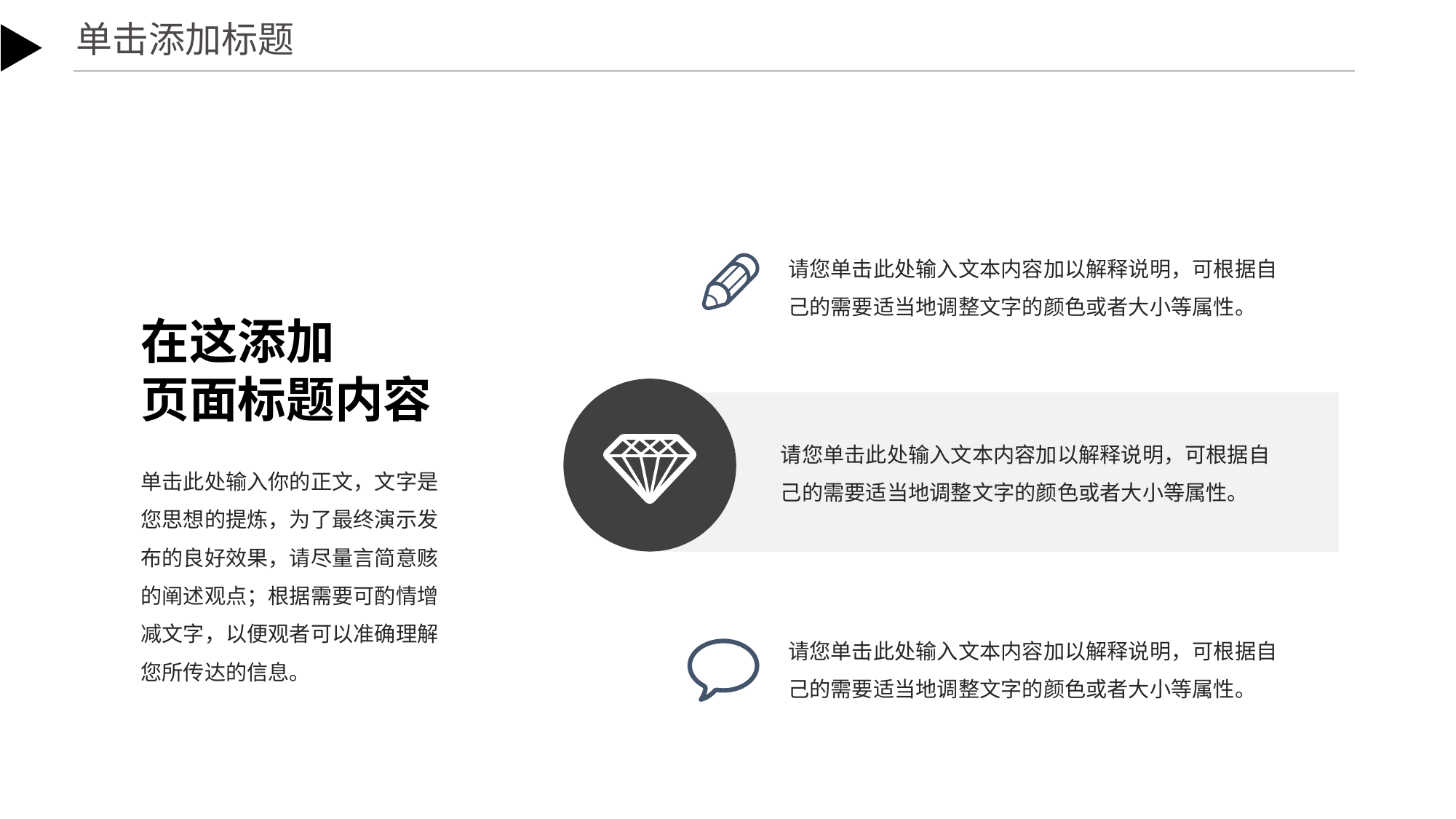

单击添加标题
点击输入标题

请您单击此处输入文本内容加以解释说明，可根据自己的需要适当地调整文字的颜色或者大小等属性。

在这添加
页面标题内容

请您单击此处输入文本内容加以解释说明，可根据自己的需要适当地调整文字的颜色或者大小等属性。

单击此处输入你的正文，文字是您思想的提炼，为了最终演示发布的良好效果，请尽量言简意赅的阐述观点；根据需要可酌情增减文字，以便观者可以准确理解您所传达的信息。
请您单击此处输入文本内容加以解释说明，可根据自己的需要适当地调整文字的颜色或者大小等属性。